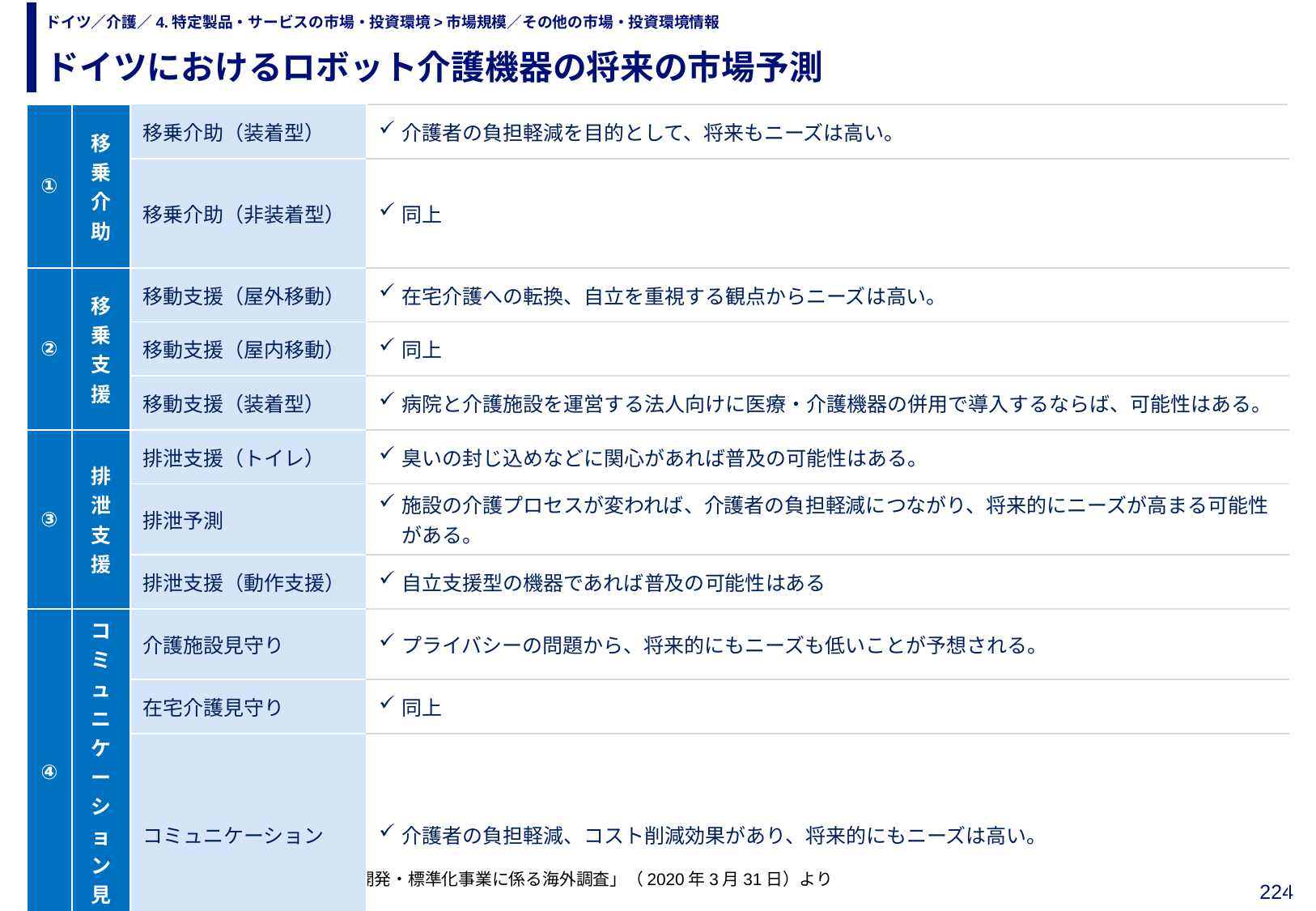

ドイツにおけるロボット介護機器の将来の市場予測
# ドイツ／介護／4.特定製品・サービスの市場・投資環境>市場規模／その他の市場・投資環境情報
| ① | 移乗介助 | 移乗介助（装着型） | 介護者の負担軽減を目的として、将来もニーズは高い。 |
| --- | --- | --- | --- |
|  |  | 移乗介助（非装着型） | 同上 |
| ② | 移乗支援 | 移動支援（屋外移動） | 在宅介護への転換、自立を重視する観点からニーズは高い。 |
|  |  | 移動支援（屋内移動） | 同上 |
|  |  | 移動支援（装着型） | 病院と介護施設を運営する法人向けに医療・介護機器の併用で導入するならば、可能性はある。 |
| ③ | 排泄支援 | 排泄支援（トイレ） | 臭いの封じ込めなどに関心があれば普及の可能性はある。 |
|  |  | 排泄予測 | 施設の介護プロセスが変われば、介護者の負担軽減につながり、将来的にニーズが高まる可能性がある。 |
|  |  | 排泄支援（動作支援） | 自立支援型の機器であれば普及の可能性はある |
| ④ | コミュニケーション 見守り・ | 介護施設見守り | プライバシーの問題から、将来的にもニーズも低いことが予想される。 |
|  |  | 在宅介護見守り | 同上 |
|  |  | コミュニケーション | 介護者の負担軽減、コスト削減効果があり、将来的にもニーズは高い。 |
| ⑤ | 入浴支援 |  | 入浴の習慣がないため、今後もニーズは低い。 |
| ⑥ | 介護業務支援 |  | 事務作業の削減効果があり、今後も引き続きニーズがあると予想される。 |
出所）日本経済研究所「ロボット介護機器開発・標準化事業に係る海外調査」（2020年3月31日）より